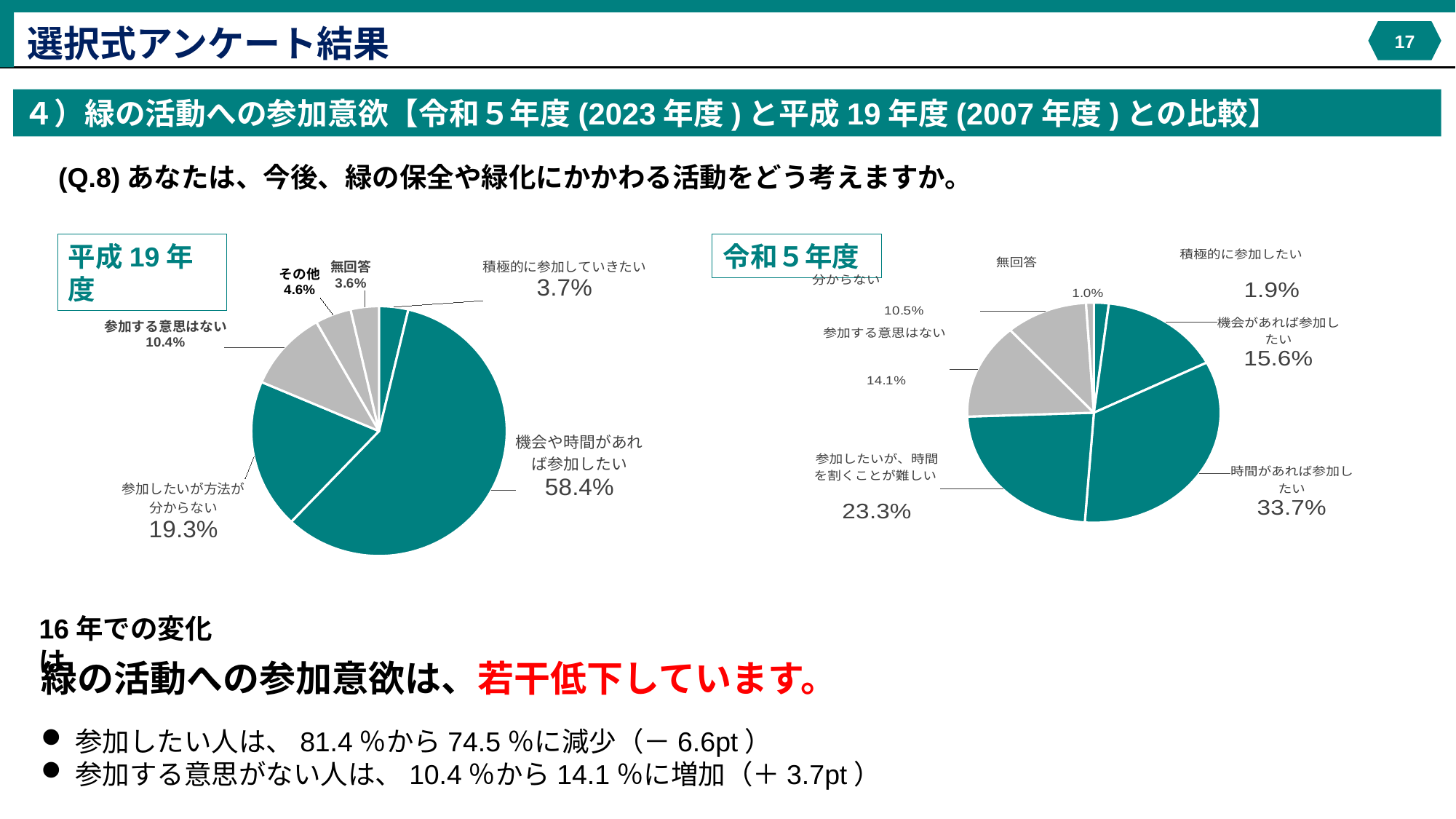

選択式アンケート結果
17
４）緑の活動への参加意欲【令和５年度(2023年度)と平成19年度(2007年度)との比較】
(Q.8)あなたは、今後、緑の保全や緑化にかかわる活動をどう考えますか。

### Chart

| Category |  |
|---|---|
| 積極的に参加していきたい | 3.6956521739130435 |
| 機会があればできる範囲で参加していきたい | 58.369565217391305 |
| 参加したいが、具体的な方法が分からない | 19.34782608695652 |
| 参加する意思はない | 10.434782608695652 |
| その他 | 4.565217391304348 |
| 無回答 | 3.5869565217391304 |
平成19年度
令和５年度

### Chart

| Category |  |
|---|---|
| 積極的に参加したい                                           | 1.9 |
| 機会や参加方法が分かれば参加したい                           | 15.6 |
| 時間に余裕があれば参加したい                                 | 33.7 |
| 参加したいが、時間を割くことが難しい                         | 23.3 |
| 参加する意思はない                                           | 14.1 |
| 分からない                                                   | 10.5 |
| 無回答                                                       | 1.0 |
16年での変化は
緑の活動への参加意欲は、若干低下しています。
参加したい人は、81.4％から74.5％に減少（－6.6pt）
参加する意思がない人は、10.4％から14.1％に増加（＋3.7pt）